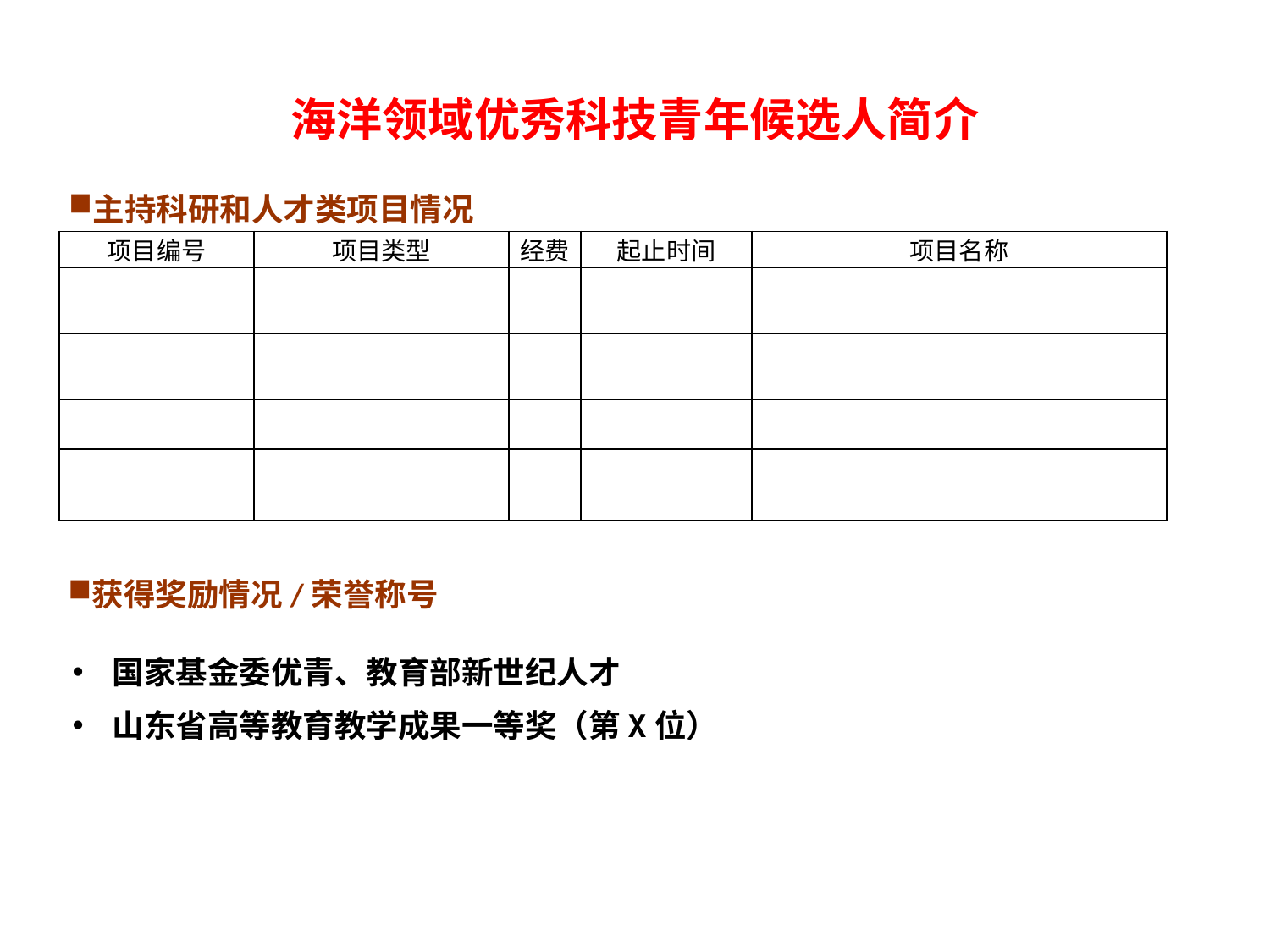

海洋领域优秀科技青年候选人简介
主持科研和人才类项目情况
| 项目编号 | 项目类型 | 经费 | 起止时间 | 项目名称 |
| --- | --- | --- | --- | --- |
|  |  |  |  |  |
|  |  |  |  |  |
|  |  |  |  |  |
|  |  |  |  |  |
获得奖励情况/荣誉称号
国家基金委优青、教育部新世纪人才
山东省高等教育教学成果一等奖（第X位）